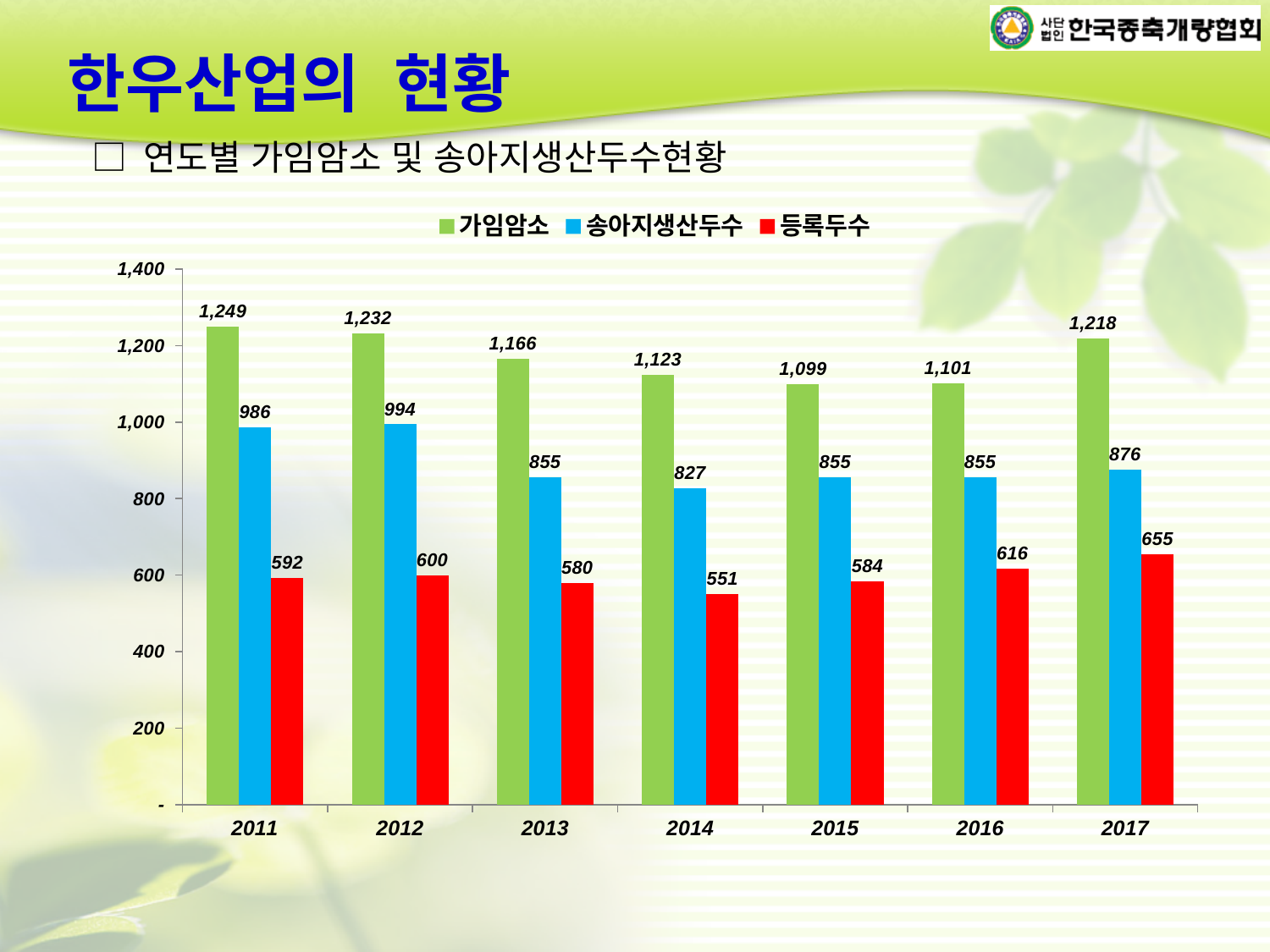

한우산업의  현황
□ 연도별 가임암소 및 송아지생산두수현황

### Chart

| Category | 가임암소 | 송아지생산두수 | 등록두수 |
|---|---|---|---|
| 2011 | 1249.0 | 986.0 | 592.0 |
| 2012 | 1232.0 | 994.0 | 600.0 |
| 2013 | 1166.0 | 855.0 | 580.0 |
| 2014 | 1123.0 | 827.0 | 551.0 |
| 2015 | 1099.0 | 855.0 | 584.0 |
| 2016 | 1101.0 | 855.0 | 616.0 |
| 2017 | 1218.0 | 876.0 | 655.0 |